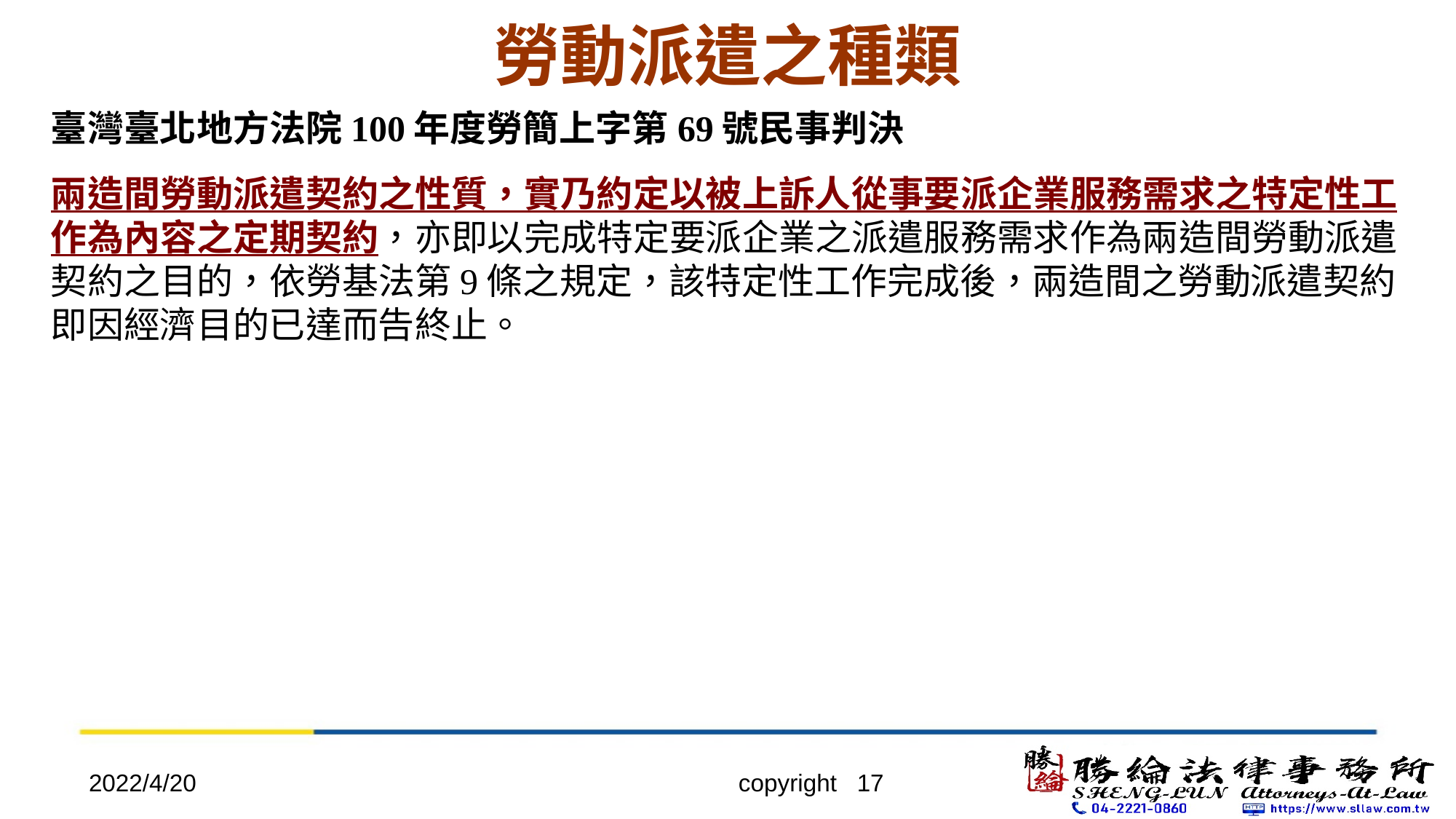

# 勞動派遣之種類
臺灣臺北地方法院100年度勞簡上字第69號民事判決

兩造間勞動派遣契約之性質，實乃約定以被上訴人從事要派企業服務需求之特定性工作為內容之定期契約，亦即以完成特定要派企業之派遣服務需求作為兩造間勞動派遣契約之目的，依勞基法第9條之規定，該特定性工作完成後，兩造間之勞動派遣契約即因經濟目的已達而告終止。

2022/4/20
copyright   17